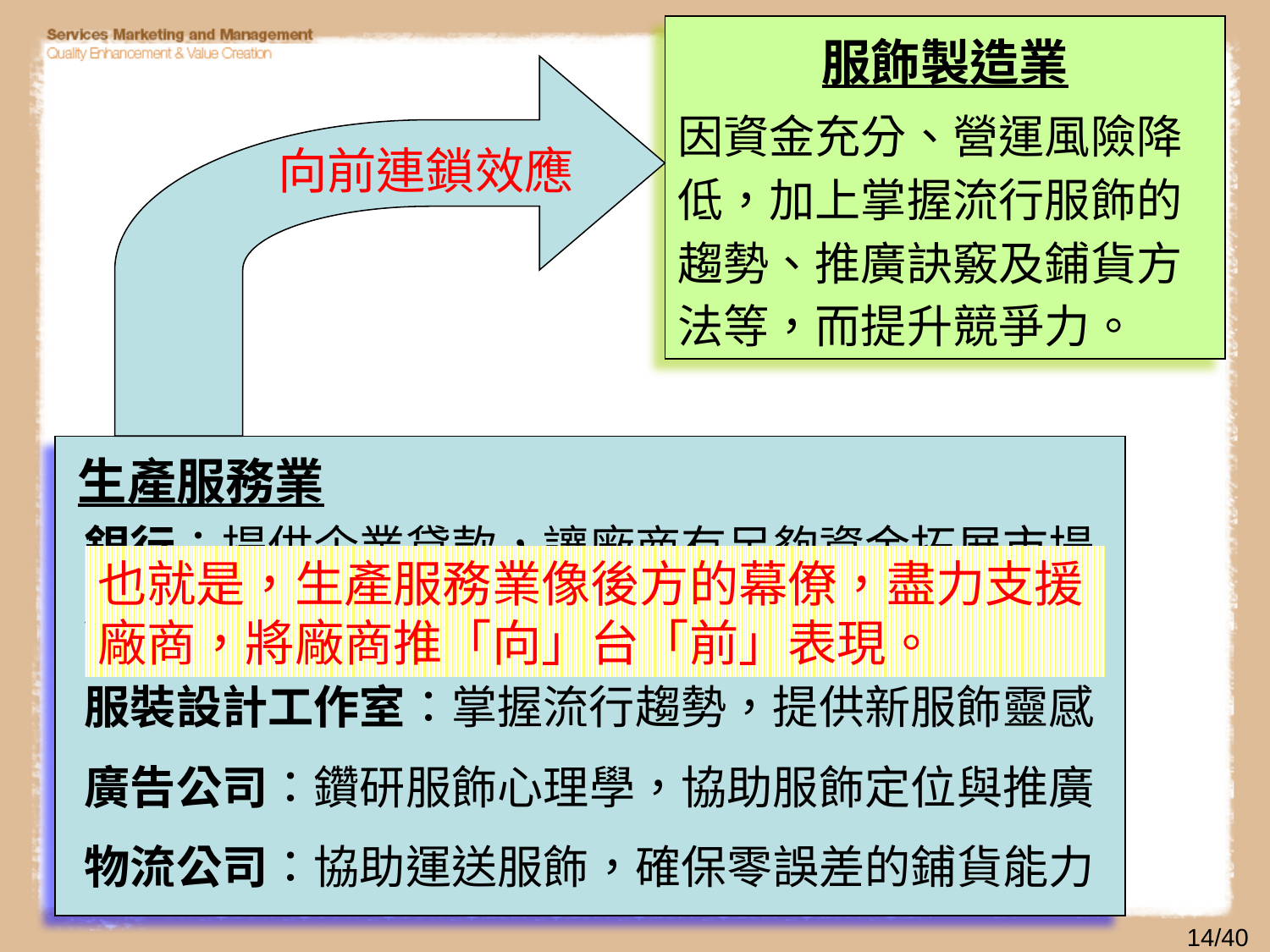

服飾製造業
因資金充分、營運風險降低，加上掌握流行服飾的趨勢、推廣訣竅及鋪貨方法等，而提升競爭力。

向前連鎖效應

生產服務業
銀行：提供企業貸款，讓廠商有足夠資金拓展市場
也就是，生產服務業像後方的幕僚，盡力支援廠商，將廠商推「向」台「前」表現。
保險公司：為廠房與機器保險，降低廠商營運風險
服裝設計工作室：掌握流行趨勢，提供新服飾靈感
廣告公司：鑽研服飾心理學，協助服飾定位與推廣
物流公司：協助運送服飾，確保零誤差的鋪貨能力